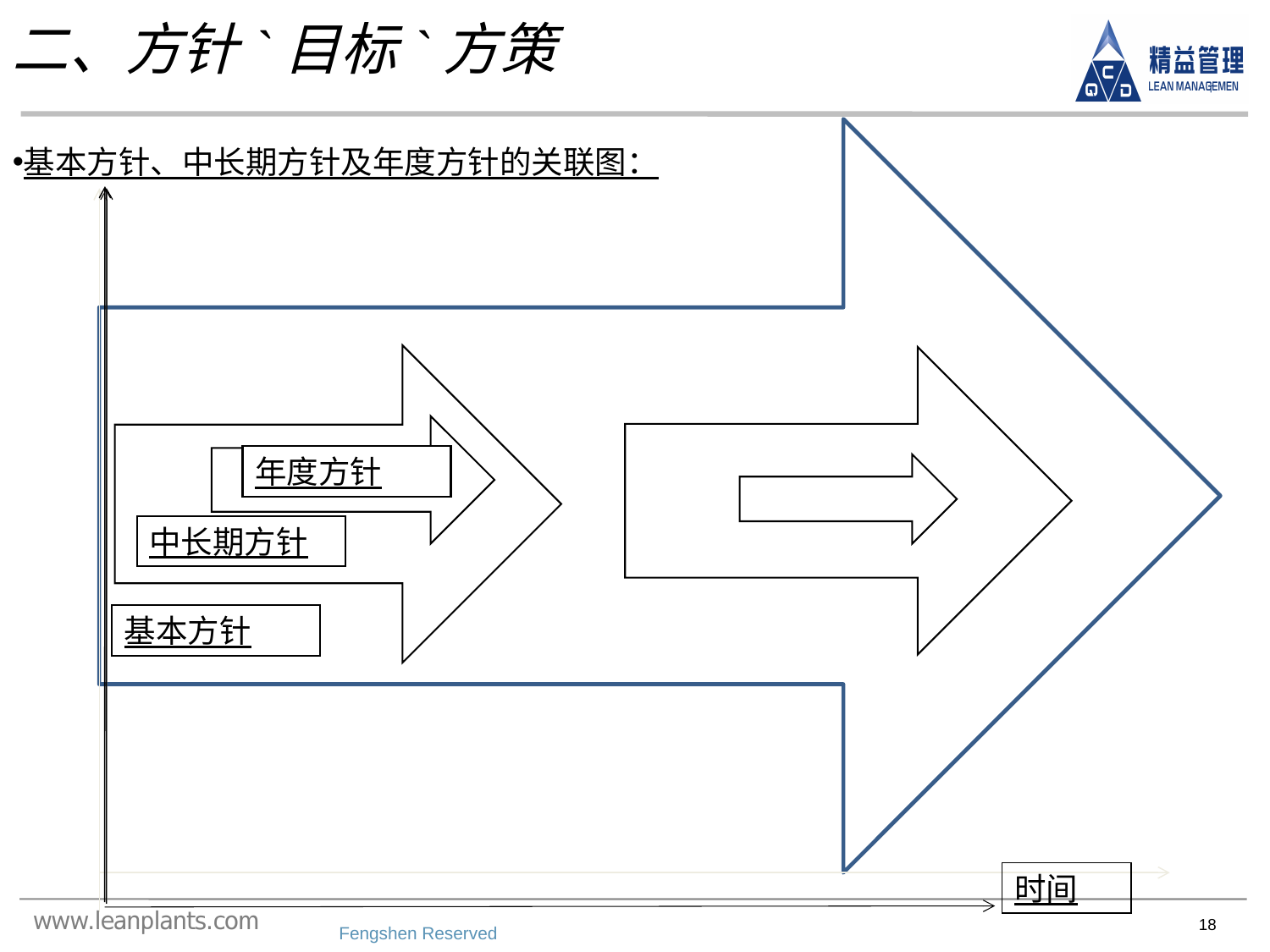

二、方针`目标`方策

基本方针、中长期方针及年度方针的关联图：

年度方针

中长期方针
基本方针
时间
Fengshen Reserved